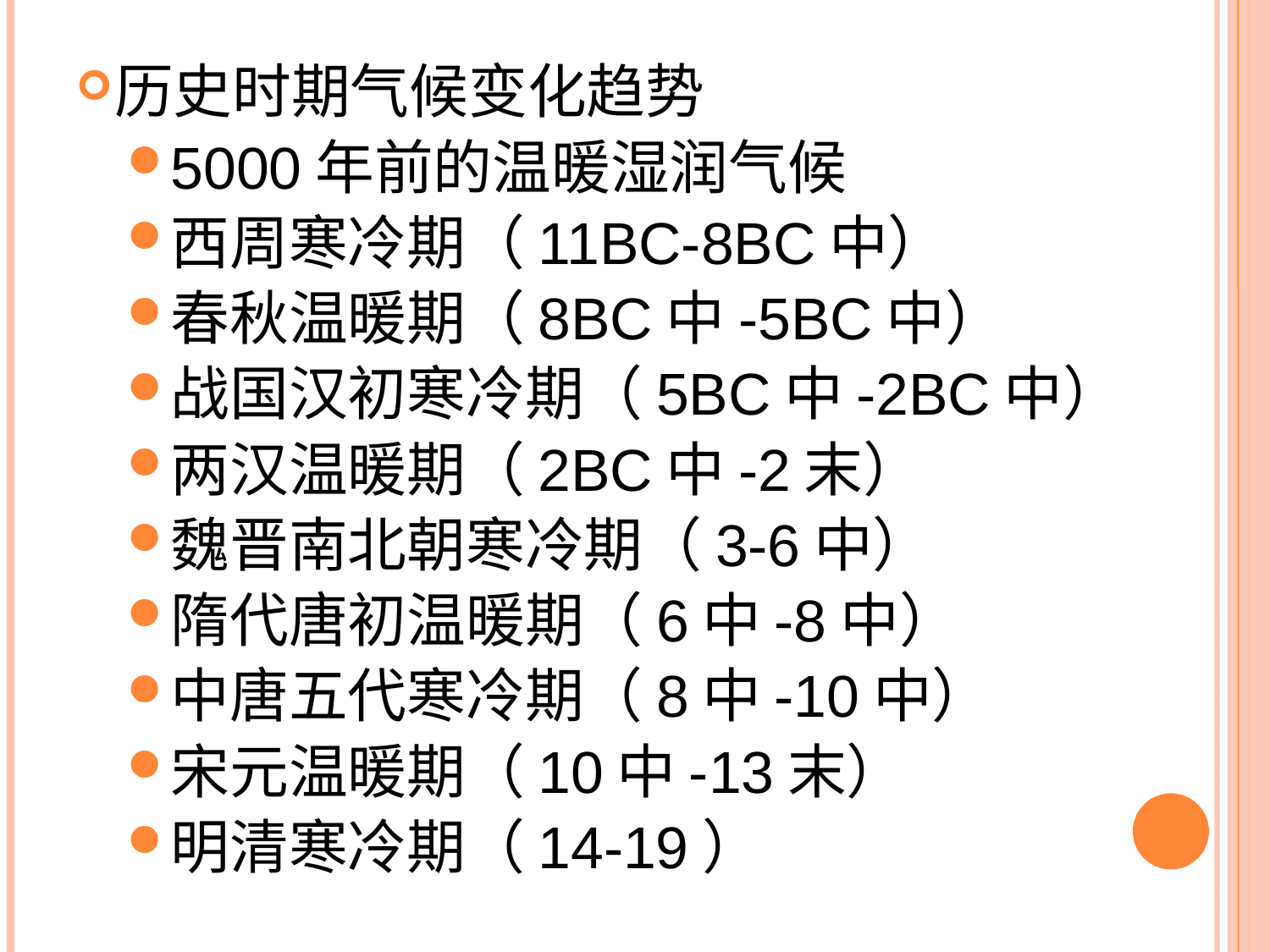

历史时期气候变化趋势
5000年前的温暖湿润气候
西周寒冷期（11BC-8BC中）
春秋温暖期（8BC中-5BC中）
战国汉初寒冷期（5BC中-2BC中）
两汉温暖期（2BC中-2末）
魏晋南北朝寒冷期（3-6中）
隋代唐初温暖期（6中-8中）
中唐五代寒冷期（8中-10中）
宋元温暖期（10中-13末）
明清寒冷期（14-19）